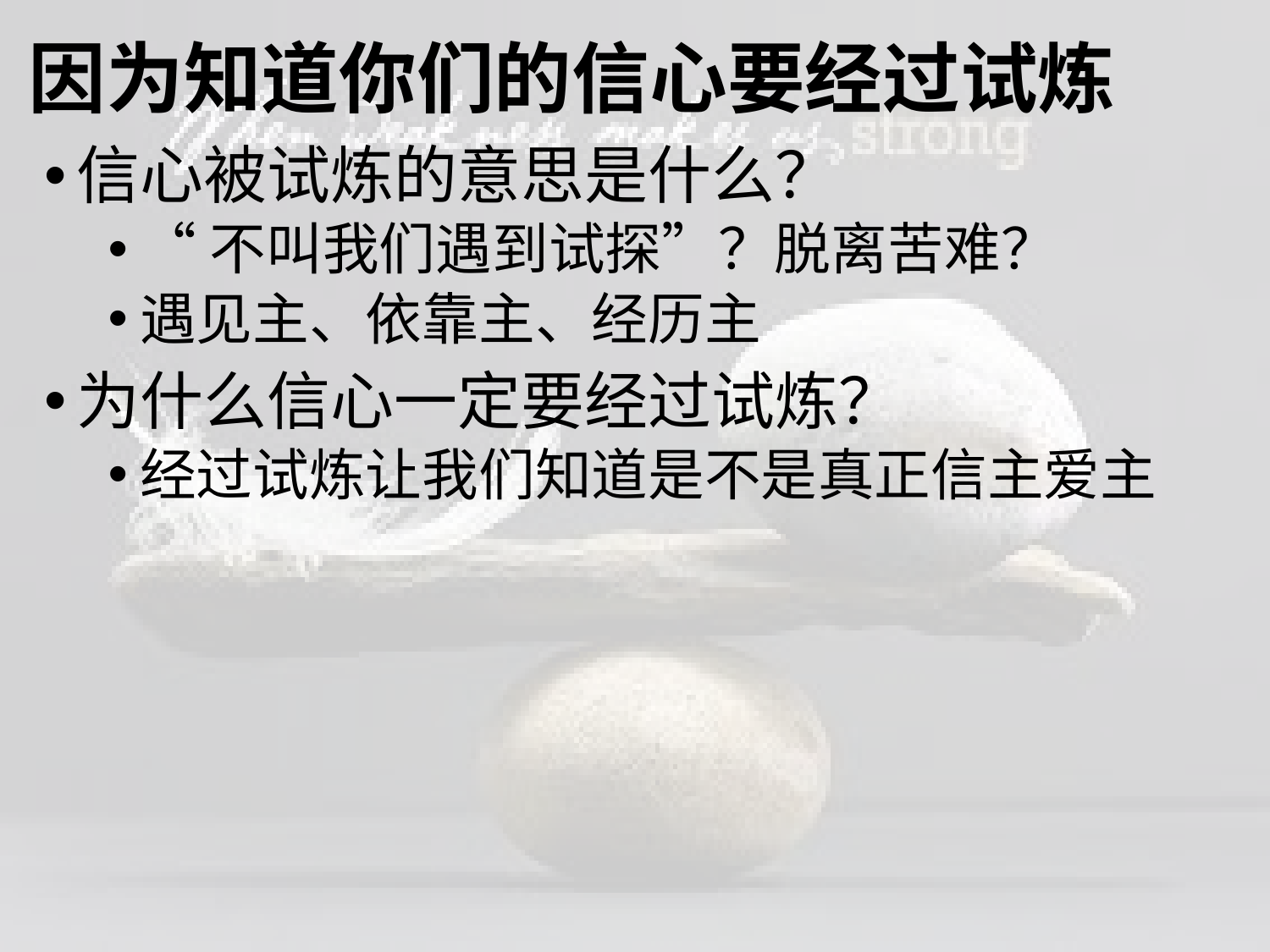

# 因为知道你们的信心要经过试炼
信心被试炼的意思是什么？
“不叫我们遇到试探”？脱离苦难？
遇见主、依靠主、经历主
为什么信心一定要经过试炼？
经过试炼让我们知道是不是真正信主爱主